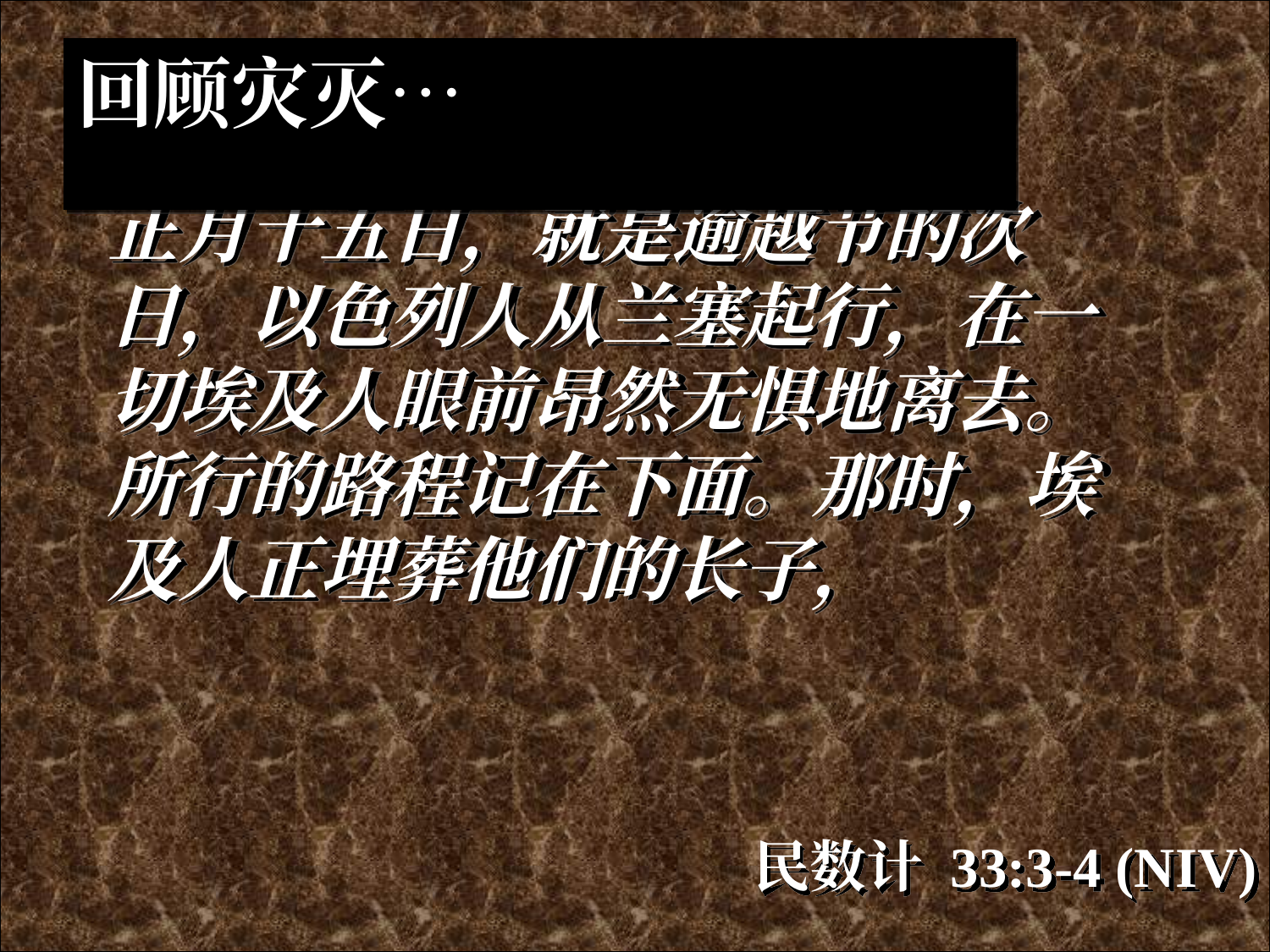

回顾灾灭…
正月十五日，就是逾越节的次日，以色列人从兰塞起行，在一切埃及人眼前昂然无惧地离去。所行的路程记在下面。那时，埃及人正埋葬他们的长子，
民数计 33:3-4 (NIV)